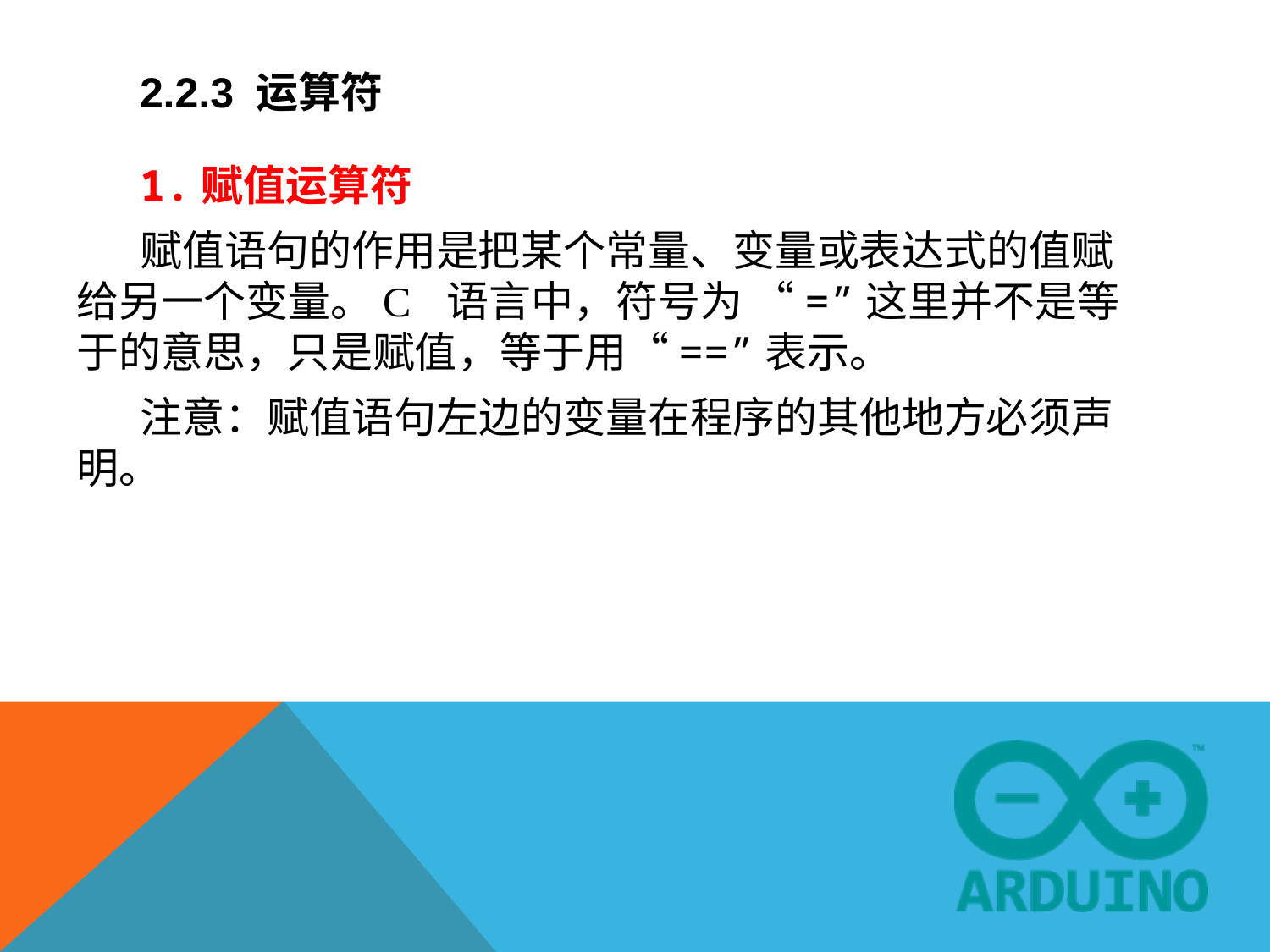

# 2.2.3 运算符
1.赋值运算符
赋值语句的作用是把某个常量、变量或表达式的值赋给另一个变量。C 语言中，符号为 “=”这里并不是等于的意思，只是赋值，等于用“==”表示。
注意：赋值语句左边的变量在程序的其他地方必须声明。